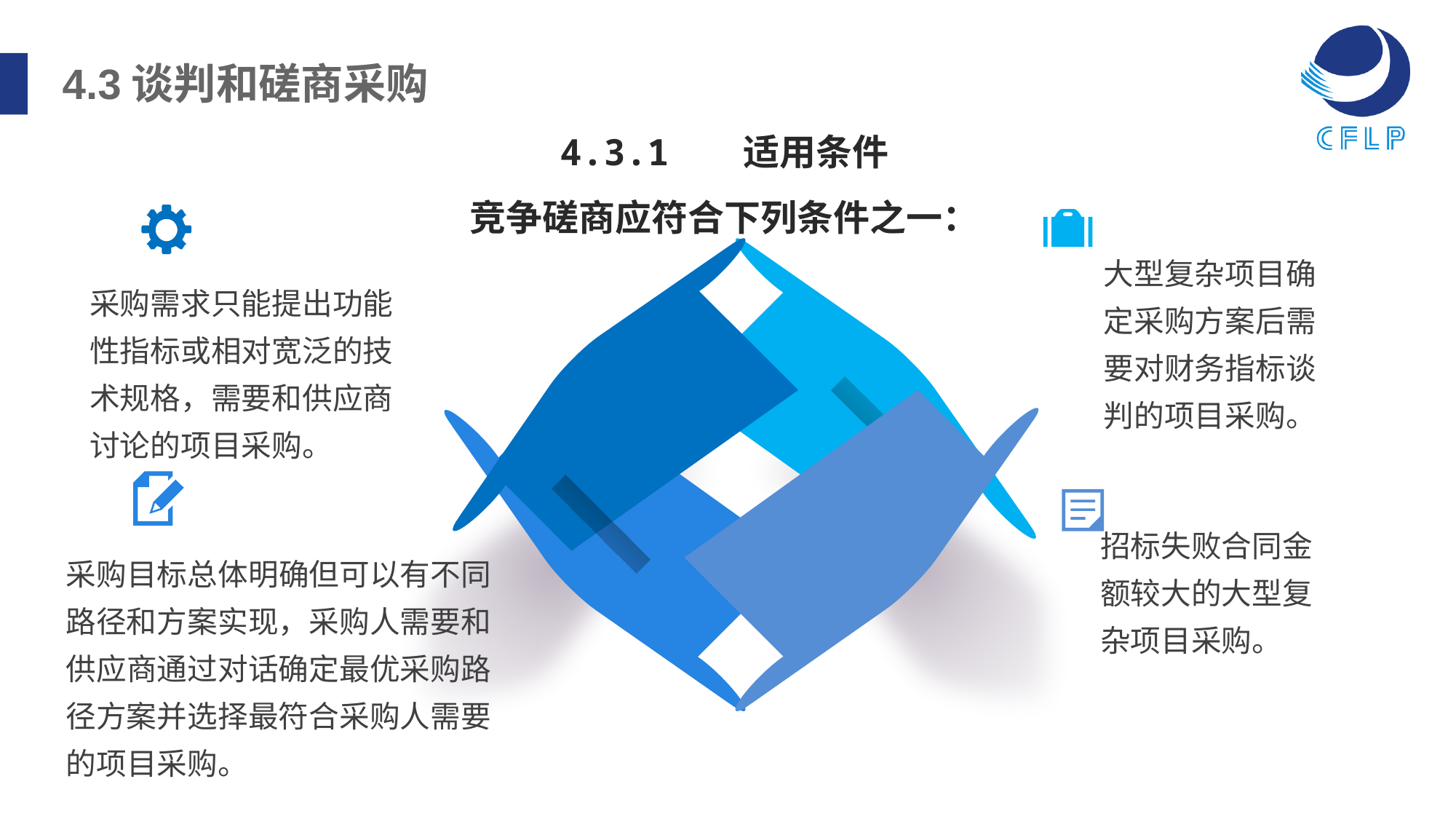

4.3谈判和磋商采购

4.3.1   适用条件
竞争磋商应符合下列条件之一：

大型复杂项目确定采购方案后需要对财务指标谈判的项目采购。
采购需求只能提出功能性指标或相对宽泛的技术规格，需要和供应商讨论的项目采购。

招标失败合同金额较大的大型复杂项目采购。

采购目标总体明确但可以有不同路径和方案实现，采购人需要和供应商通过对话确定最优采购路径方案并选择最符合采购人需要的项目采购。